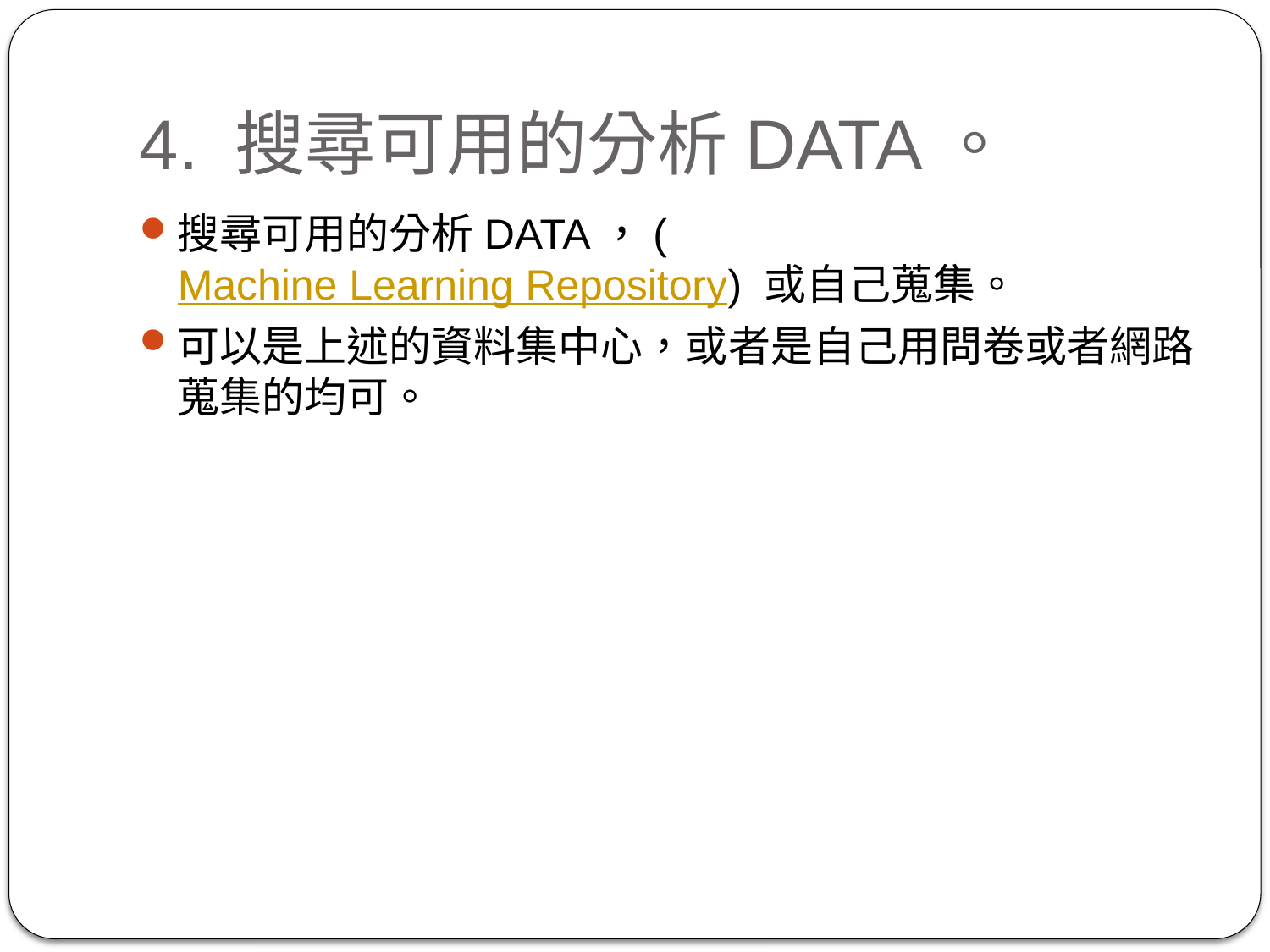

# 4. 搜尋可用的分析DATA。
搜尋可用的分析DATA，(Machine Learning Repository) 或自己蒐集。
可以是上述的資料集中心，或者是自己用問卷或者網路蒐集的均可。